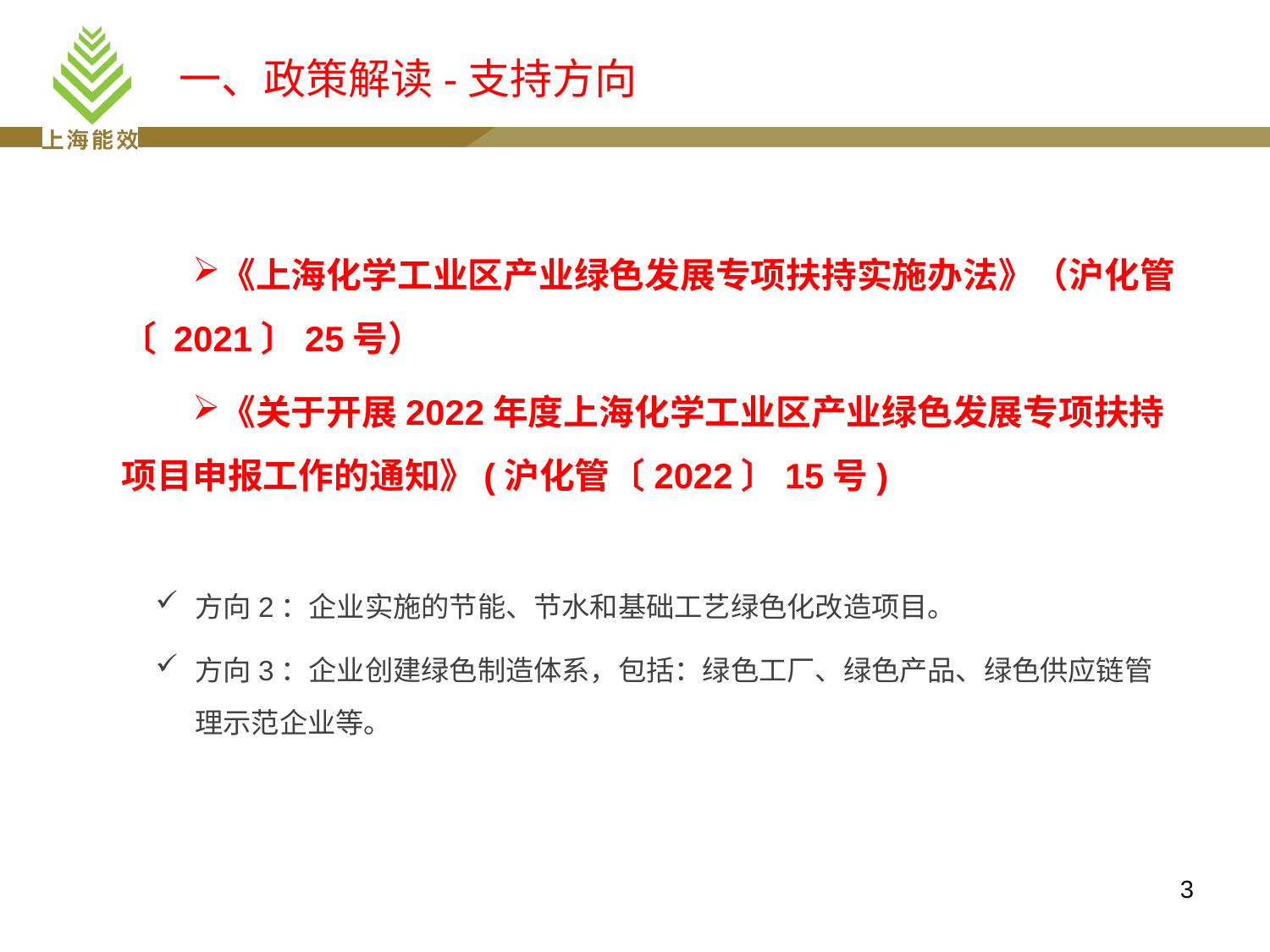

# 一、政策解读-支持方向
《上海化学工业区产业绿色发展专项扶持实施办法》（沪化管〔 2021〕25号）
《关于开展2022年度上海化学工业区产业绿色发展专项扶持项目申报工作的通知》(沪化管〔2022〕15号)

方向2：企业实施的节能、节水和基础工艺绿色化改造项目。
方向3：企业创建绿色制造体系，包括：绿色工厂、绿色产品、绿色供应链管理示范企业等。
3